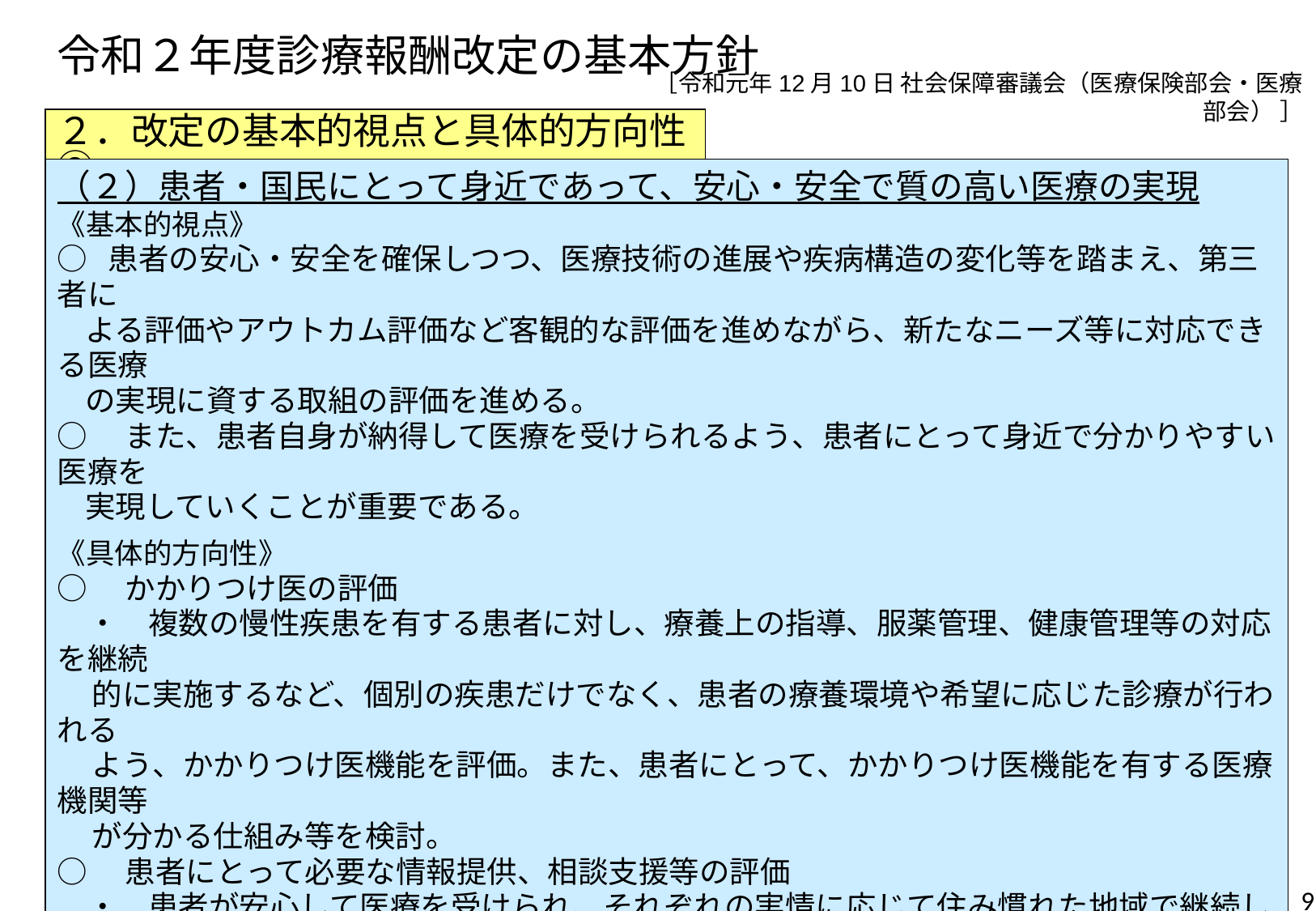

# 令和２年度診療報酬改定の基本方針
［令和元年12月10日 社会保障審議会（医療保険部会・医療部会） ］
２．改定の基本的視点と具体的方向性③
（２）患者・国民にとって身近であって、安心・安全で質の高い医療の実現
《基本的視点》
○  患者の安心・安全を確保しつつ、医療技術の進展や疾病構造の変化等を踏まえ、第三者に
   よる評価やアウトカム評価など客観的な評価を進めながら、新たなニーズ等に対応できる医療
   の実現に資する取組の評価を進める。
○　また、患者自身が納得して医療を受けられるよう、患者にとって身近で分かりやすい医療を
   実現していくことが重要である。
《具体的方向性》
○　かかりつけ医の評価
　・　複数の慢性疾患を有する患者に対し、療養上の指導、服薬管理、健康管理等の対応を継続
    的に実施するなど、個別の疾患だけでなく、患者の療養環境や希望に応じた診療が行われる
    よう、かかりつけ医機能を評価。また、患者にとって、かかりつけ医機能を有する医療機関等
    が分かる仕組み等を検討。
○　患者にとって必要な情報提供、相談支援等の評価
　・　患者が安心して医療を受けられ、それぞれの実情に応じて住み慣れた地域で継続して生活
    できるよう、適切な情報提供や相談への幅広い対応に資する取組、生活習慣病の増加等に
    対応する効果的・効率的な重症化予防の取組、治療と仕事の両立に資する取組等を推進。
○　アウトカムにも着目した評価の推進
　・　質の高いリハビリテーションの評価など、アウトカムにも着目した評価を推進。
9